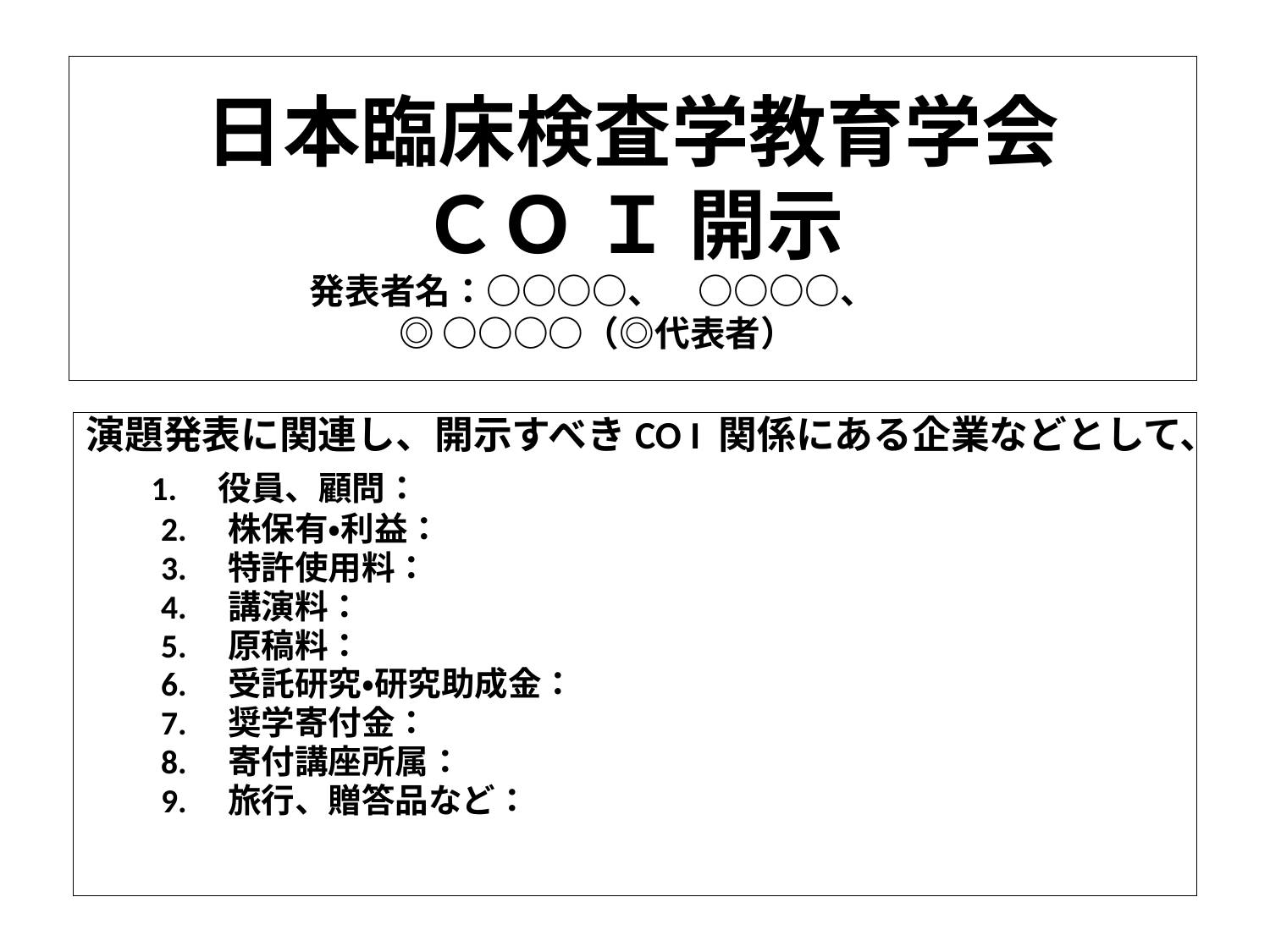

# 日本臨床検査学教育学会 ＣＯ Ｉ 開示 　発表者名：○○○○、　○○○○、　　　 ◎ ○○○○（◎代表者）
演題発表に関連し、開示すべきCO I 関係にある企業などとして、
　 1.　役員、顧問：
　　2.　株保有・利益：
　　3.　特許使用料：
　　4.　講演料：
　　5.　原稿料：
　　6.　受託研究・研究助成金：
　　7.　奨学寄付金：
　　8.　寄付講座所属：
　　9.　旅行、贈答品など：